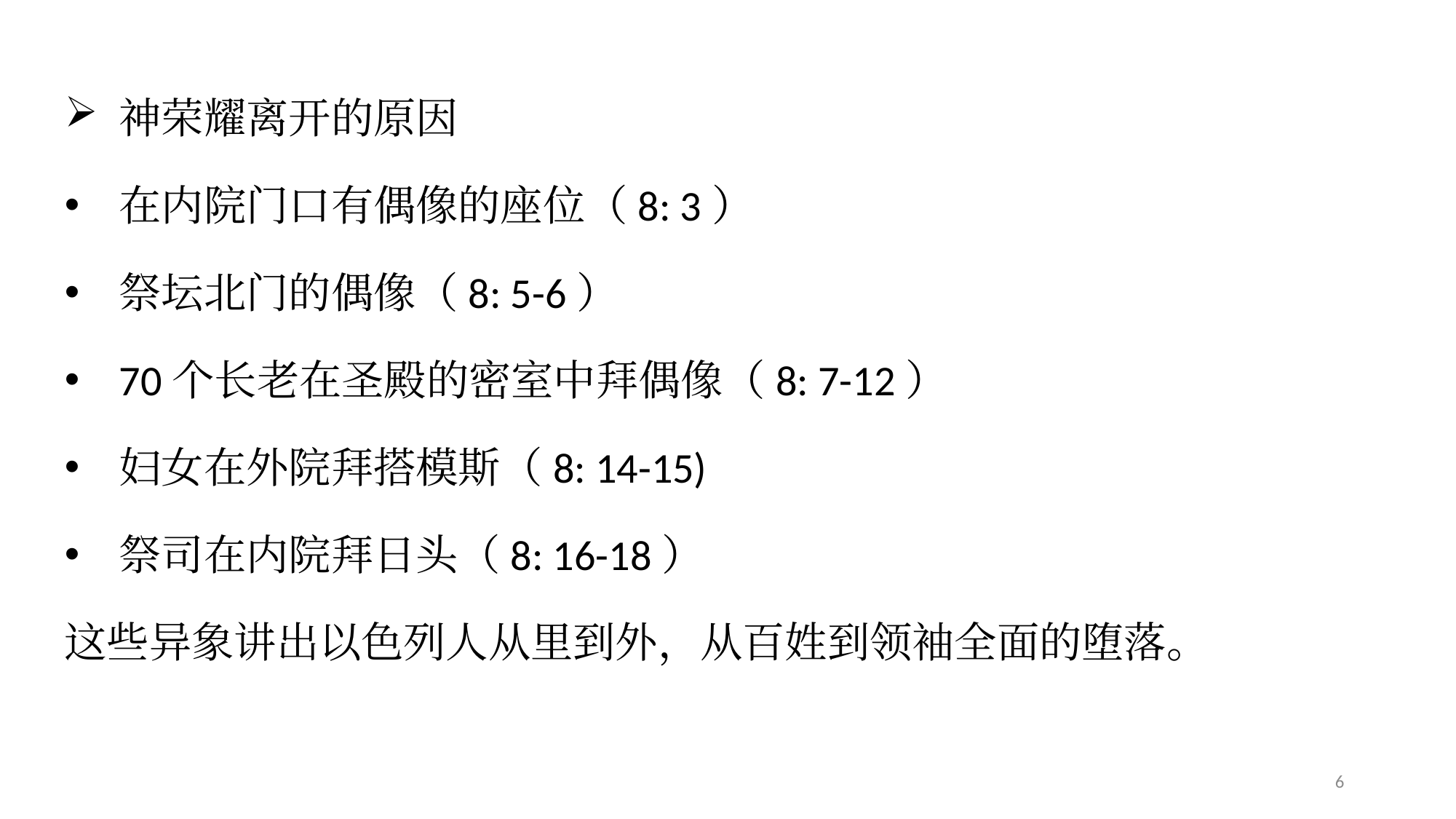

神荣耀离开的原因
在内院门口有偶像的座位（8: 3）
祭坛北门的偶像（8: 5-6）
70个长老在圣殿的密室中拜偶像（8: 7-12）
妇女在外院拜搭模斯（8: 14-15)
祭司在内院拜日头（8: 16-18）
这些异象讲出以色列人从里到外，从百姓到领袖全面的堕落。
6